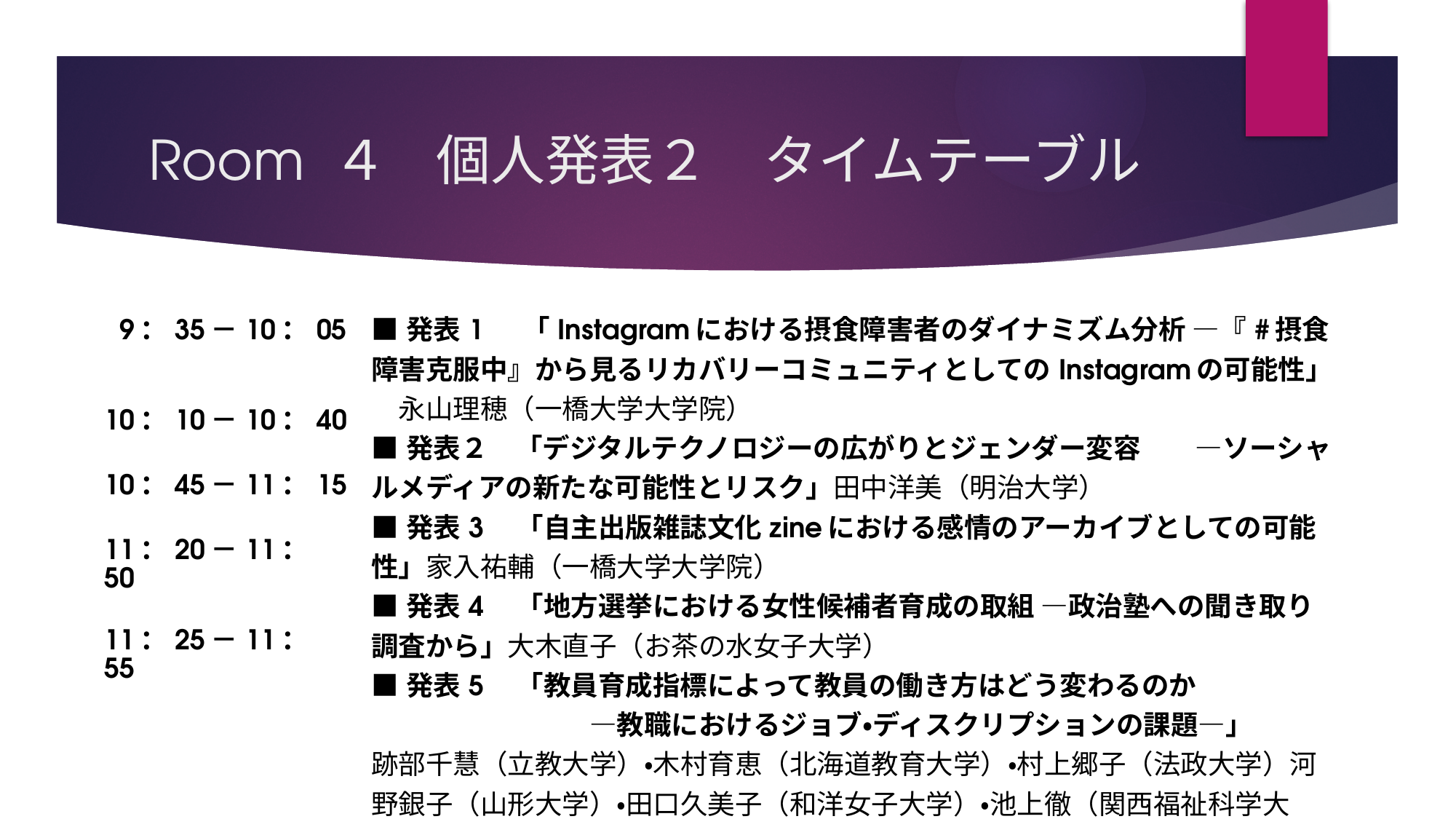

# Room ４    個人発表２　タイムテーブル
| 9：35－10：05 10：10－10：40 10：45－11：15 11：20－11：505 0 11：25－11：5550 | ■発表1　 「Instagramにおける摂食障害者のダイナミズム分析 ―『#摂食障害克服中』から見るリカバリーコミュニティとしてのInstagramの可能性」　永山理穂（一橋大学大学院） ■発表２　「デジタルテクノロジーの広がりとジェンダー変容　　―ソーシャルメディアの新たな可能性とリスク」田中洋美（明治大学）　 ■発表3　「自主出版雑誌文化zineにおける感情のアーカイブとしての可能性」家入祐輔（一橋大学大学院）　 ■発表4　「地方選挙における女性候補者育成の取組 ―政治塾への聞き取り調査から」大木直子（お茶の水女子大学）　　 ■発表5　「教員育成指標によって教員の働き方はどう変わるのか  　　　　　　　　―教職におけるジョブ・ディスクリプションの課題―」 跡部千慧（立教大学）・木村育恵（北海道教育大学）・村上郷子（法政大学）河野銀子（山形大学）・田口久美子（和洋女子大学）・池上徹（関西福祉科学大学）井上いずみ（公立学校教員）・高野良子（無所属） |
| --- | --- |